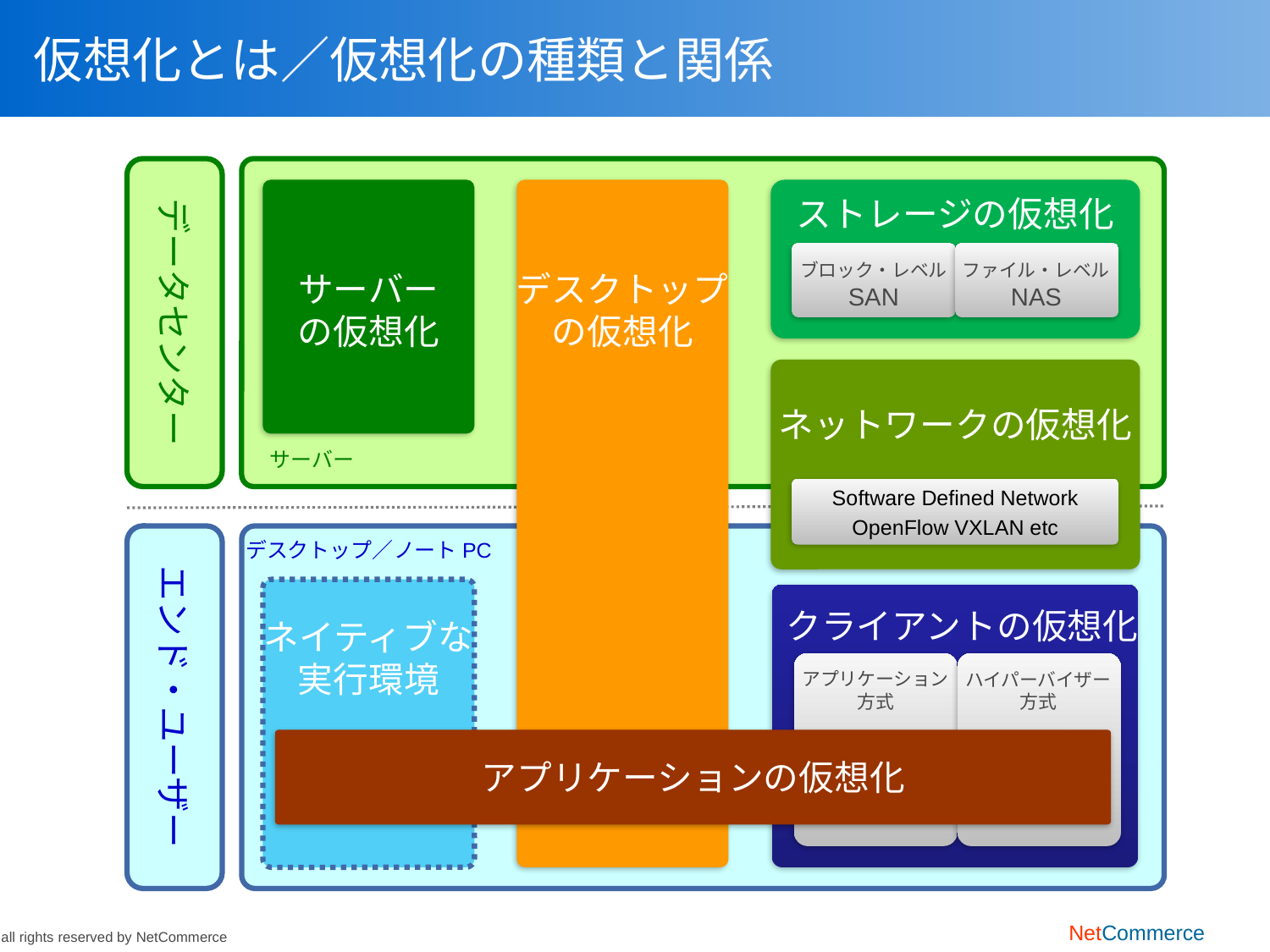

# 仮想化とは／仮想化の種類と関係

データセンター

サーバー
の仮想化

デスクトップ
の仮想化

ストレージの仮想化

ブロック・レベル
SAN
ファイル・レベル
NAS

ネットワークの仮想化

Software Defined Network
OpenFlow VXLAN etc
サーバー
エンド・ユーザー

デスクトップ／ノートPC

クライアントの仮想化

アプリケーション
方式
ハイパーバイザー
方式
ネイティブな
実行環境

アプリケーションの仮想化